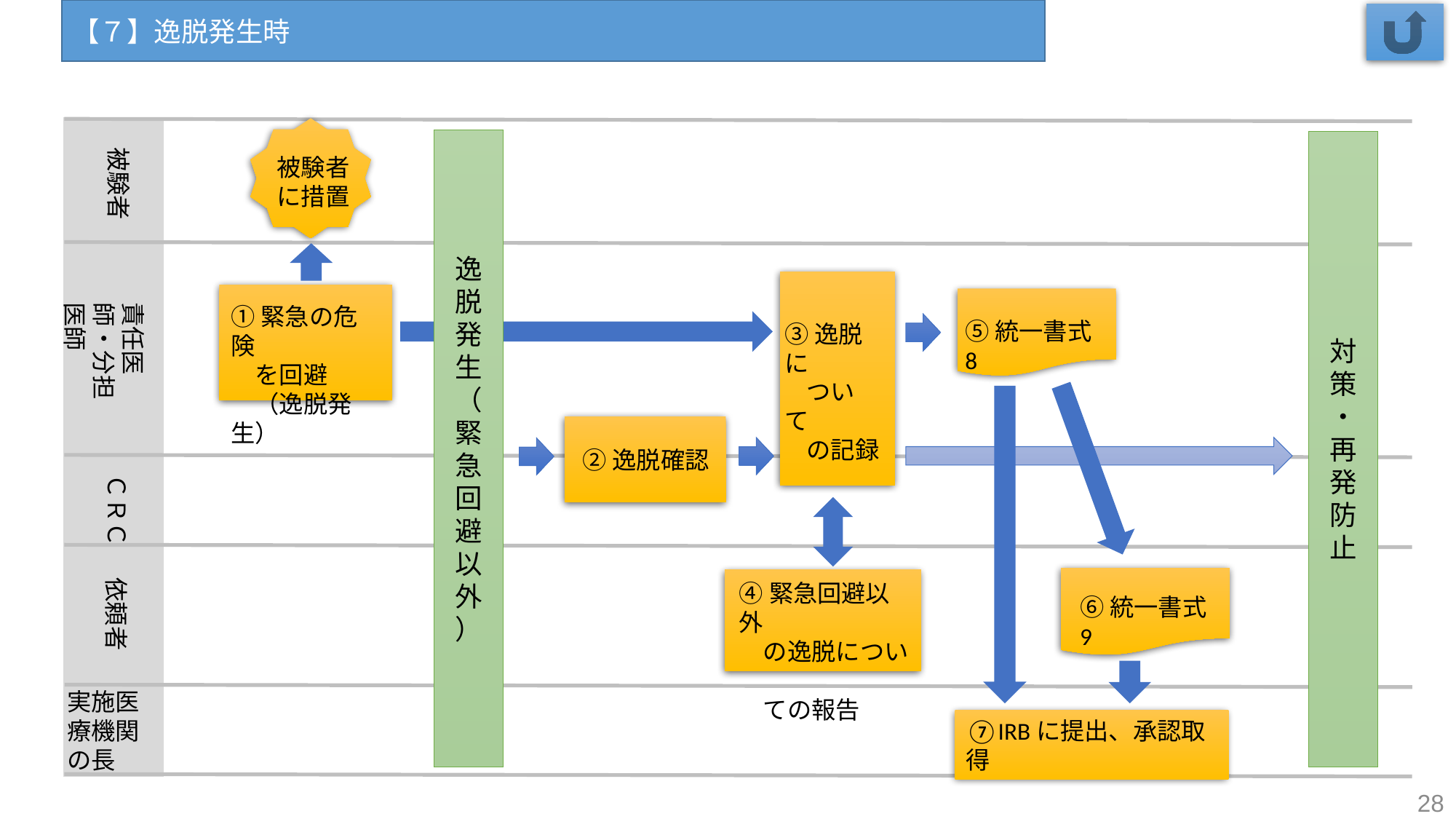

【７】逸脱発生時

被験者
に措置
逸脱発生（緊急回避以外）
対策
・
再発防止
被験者

⑤統一書式8
責任医師・分担医師
①緊急の危険
　を回避
　（逸脱発生）

③逸脱に
   つい て
   の記録

②逸脱確認

ＣＲＣ

依頼者

⑥統一書式9

④緊急回避以外
　の逸脱につい
　ての報告

実施医療機関の長
⑦IRBに提出、承認取得